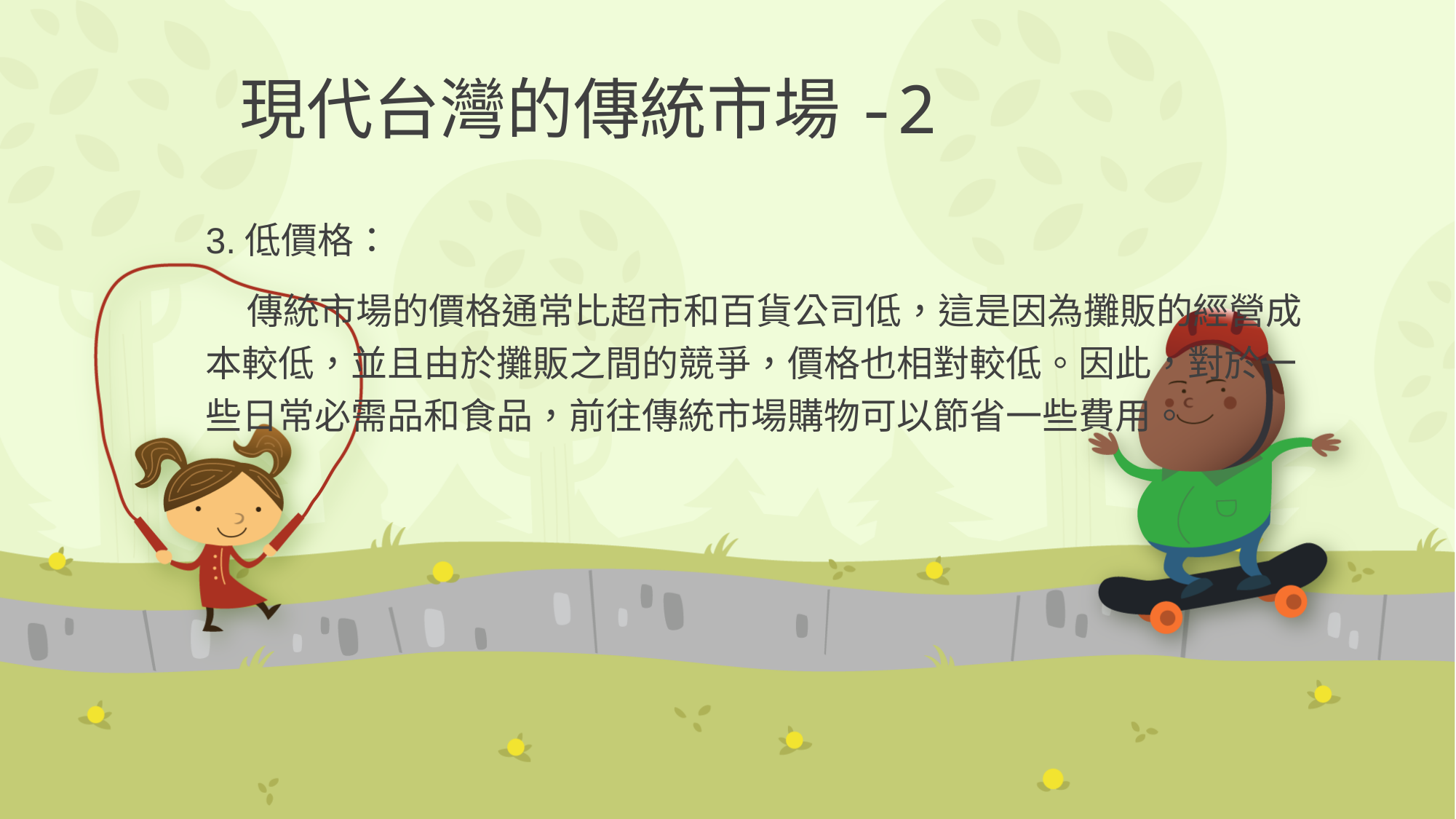

# 現代台灣的傳統市場-2
3.低價格：
    傳統市場的價格通常比超市和百貨公司低，這是因為攤販的經營成本較低，並且由於攤販之間的競爭，價格也相對較低。因此，對於一些日常必需品和食品，前往傳統市場購物可以節省一些費用。